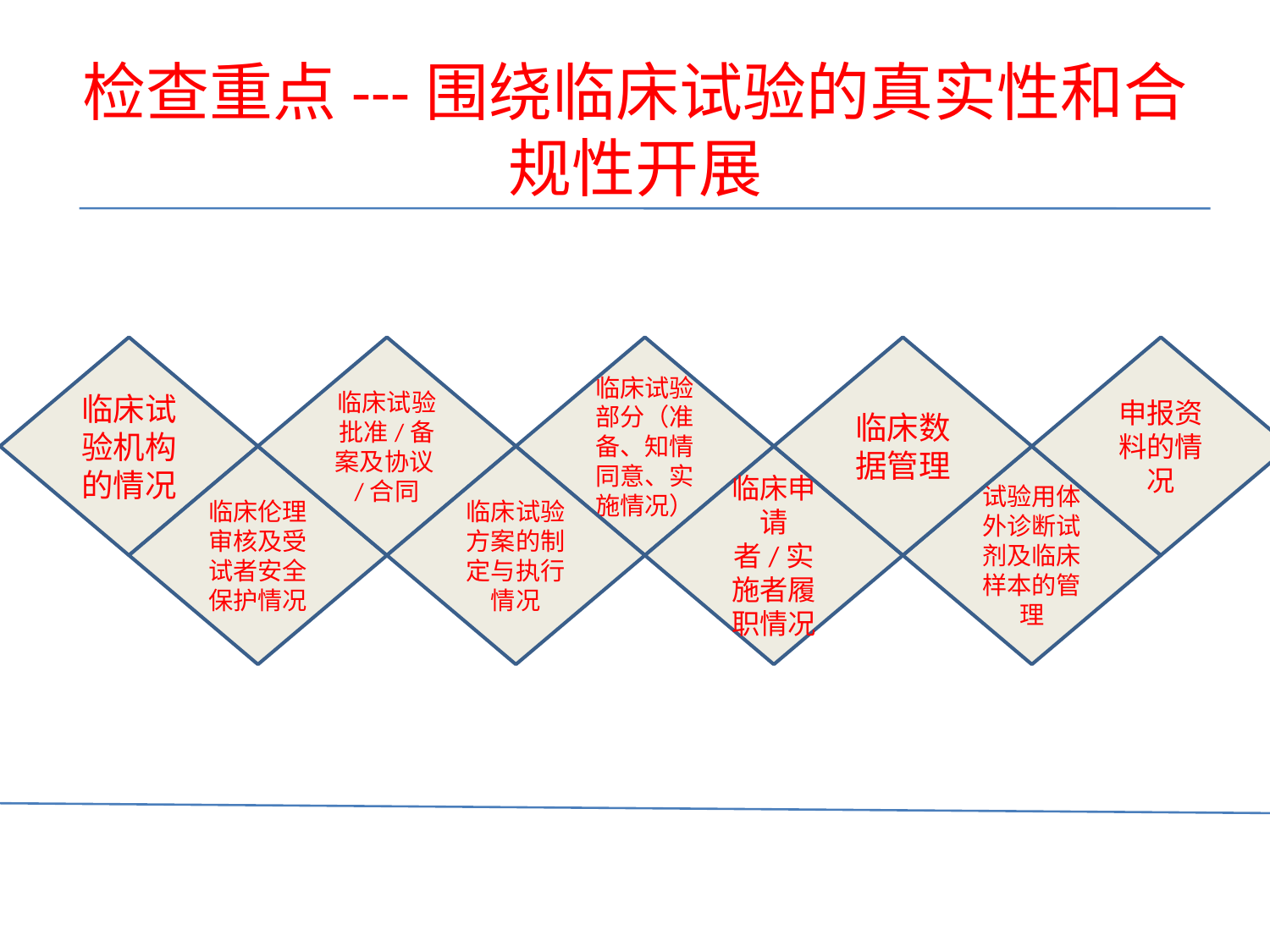

# 检查重点---围绕临床试验的真实性和合规性开展
临床试验机构的情况
临床试验批准/备案及协议/合同
临床试验部分（准备、知情同意、实施情况）
临床数据管理
申报资料的情况
临床伦理审核及受试者安全保护情况
临床试验方案的制定与执行情况
临床申请者/实施者履职情况
试验用体外诊断试剂及临床样本的管理